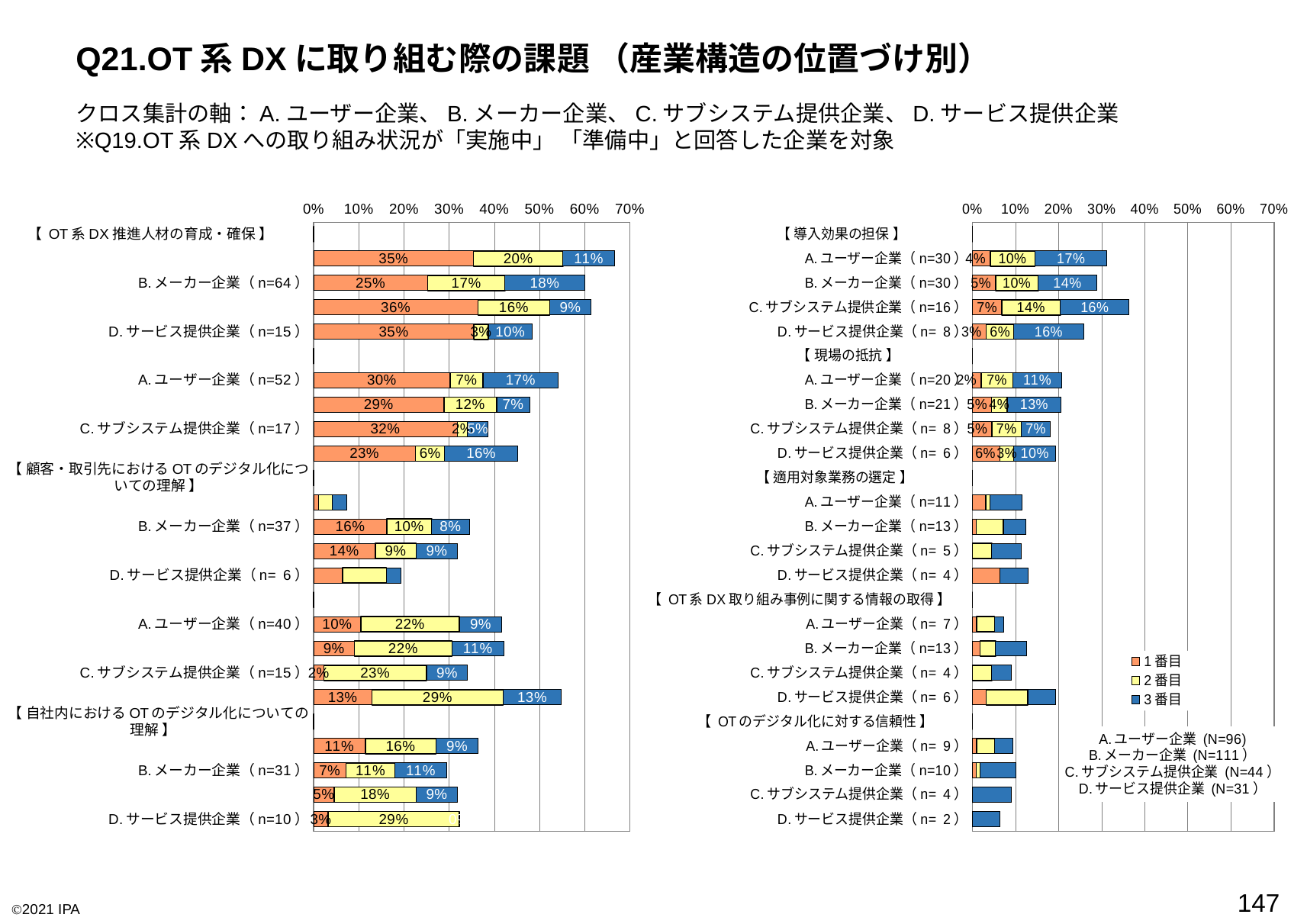

Q21.OT系DXに取り組む際の課題 （産業構造の位置づけ別）
クロス集計の軸：A.ユーザー企業、B.メーカー企業、C.サブシステム提供企業、D.サービス提供企業
※Q19.OT系DXへの取り組み状況が「実施中」 「準備中」と回答した企業を対象

### Chart

| Category | 1番目 | 2番目 | 3番目 |
|---|---|---|---|
| 【 OT系DX推進人材の育成・確保 】           | 0.0 | 0.0 | 0.0 |
| A.ユーザー企業（n=64） | 0.3541666666666667 | 0.19791666666666666 | 0.11458333333333333 |
| B.メーカー企業（n=64） | 0.25225225225225223 | 0.17117117117117117 | 0.17708333333333334 |
| C.サブシステム提供企業（n=27） | 0.36363636363636365 | 0.1590909090909091 | 0.09090909090909091 |
| D.サービス提供企業（n=15） | 0.3548387096774194 | 0.03225806451612903 | 0.0967741935483871 |
| 【 設備投資 】                      | 0.0 | 0.0 | 0.0 |
| A.ユーザー企業（n=52） | 0.3020833333333333 | 0.07291666666666667 | 0.16666666666666666 |
| B.メーカー企業（n=52） | 0.2882882882882883 | 0.11711711711711711 | 0.07291666666666667 |
| C.サブシステム提供企業（n=17） | 0.3181818181818182 | 0.022727272727272728 | 0.045454545454545456 |
| D.サービス提供企業（n=14） | 0.22580645161290322 | 0.06451612903225806 | 0.16129032258064516 |
| 【 顧客・取引先におけるOTのデジタル化についての理解 】 | 0.0 | 0.0 | 0.0 |
| A.ユーザー企業（n=  7） | 0.010416666666666666 | 0.03125 | 0.03125 |
| B.メーカー企業（n=37） | 0.16216216216216217 | 0.0990990990990991 | 0.08333333333333333 |
| C.サブシステム提供企業（n=14） | 0.13636363636363635 | 0.09090909090909091 | 0.09090909090909091 |
| D.サービス提供企業（n=  6） | 0.06451612903225806 | 0.0967741935483871 | 0.03225806451612903 |
| 【 運用コスト 】                     | 0.0 | 0.0 | 0.0 |
| A.ユーザー企業（n=40） | 0.10416666666666667 | 0.21875 | 0.09375 |
| B.メーカー企業（n=45） | 0.09009009009009009 | 0.21621621621621623 | 0.11458333333333333 |
| C.サブシステム提供企業（n=15） | 0.022727272727272728 | 0.22727272727272727 | 0.09090909090909091 |
| D.サービス提供企業（n=17） | 0.12903225806451613 | 0.2903225806451613 | 0.12903225806451613 |
| 【 自社内におけるOTのデジタル化についての理解 】    | 0.0 | 0.0 | 0.0 |
| A.ユーザー企業（n=35） | 0.11458333333333333 | 0.15625 | 0.09375 |
| B.メーカー企業（n=31） | 0.07207207207207207 | 0.10810810810810811 | 0.11458333333333333 |
| C.サブシステム提供企業（n=14） | 0.045454545454545456 | 0.18181818181818182 | 0.09090909090909091 |
| D.サービス提供企業（n=10） | 0.03225806451612903 | 0.2903225806451613 | 0.0 |

### Chart:

| Category | 1番目 | 2番目 | 3番目 |
|---|---|---|---|
| 【 導入効果の担保 】                   | 0.0 | 0.0 | 0.0 |
| A.ユーザー企業（n=30） | 0.041666666666666664 | 0.10416666666666667 | 0.16666666666666666 |
| B.メーカー企業（n=30） | 0.05405405405405406 | 0.0990990990990991 | 0.13541666666666666 |
| C.サブシステム提供企業（n=16） | 0.06818181818181818 | 0.13636363636363635 | 0.1590909090909091 |
| D.サービス提供企業（n=  8） | 0.03225806451612903 | 0.06451612903225806 | 0.16129032258064516 |
| 【 現場の抵抗 】                     | 0.0 | 0.0 | 0.0 |
| A.ユーザー企業（n=20） | 0.020833333333333332 | 0.07291666666666667 | 0.11458333333333333 |
| B.メーカー企業（n=21） | 0.04504504504504504 | 0.036036036036036036 | 0.125 |
| C.サブシステム提供企業（n=  8） | 0.045454545454545456 | 0.06818181818181818 | 0.06818181818181818 |
| D.サービス提供企業（n=  6） | 0.06451612903225806 | 0.03225806451612903 | 0.0967741935483871 |
| 【 適用対象業務の選定 】                 | 0.0 | 0.0 | 0.0 |
| A.ユーザー企業（n=11） | 0.03125 | 0.010416666666666666 | 0.07291666666666667 |
| B.メーカー企業（n=13） | 0.009009009009009009 | 0.06306306306306306 | 0.052083333333333336 |
| C.サブシステム提供企業（n=  5） | 0.0 | 0.045454545454545456 | 0.06818181818181818 |
| D.サービス提供企業（n=  4） | 0.06451612903225806 | 0.0 | 0.06451612903225806 |
| 【 OT系DX取り組み事例に関する情報の取得 】      | 0.0 | 0.0 | 0.0 |
| A.ユーザー企業（n=  7） | 0.010416666666666666 | 0.041666666666666664 | 0.020833333333333332 |
| B.メーカー企業（n=13） | 0.018018018018018018 | 0.036036036036036036 | 0.07291666666666667 |
| C.サブシステム提供企業（n=  4） | 0.0 | 0.045454545454545456 | 0.045454545454545456 |
| D.サービス提供企業（n=  6） | 0.03225806451612903 | 0.0967741935483871 | 0.06451612903225806 |
| 【 OTのデジタル化に対する信頼性 】           | 0.0 | 0.0 | 0.0 |
| A.ユーザー企業（n=  9） | 0.010416666666666666 | 0.041666666666666664 | 0.041666666666666664 |
| B.メーカー企業（n=10） | 0.009009009009009009 | 0.009009009009009009 | 0.08333333333333333 |
| C.サブシステム提供企業（n=  4） | 0.0 | 0.0 | 0.09090909090909091 |
| D.サービス提供企業（n=  2） | 0.0 | 0.0 | 0.06451612903225806 |